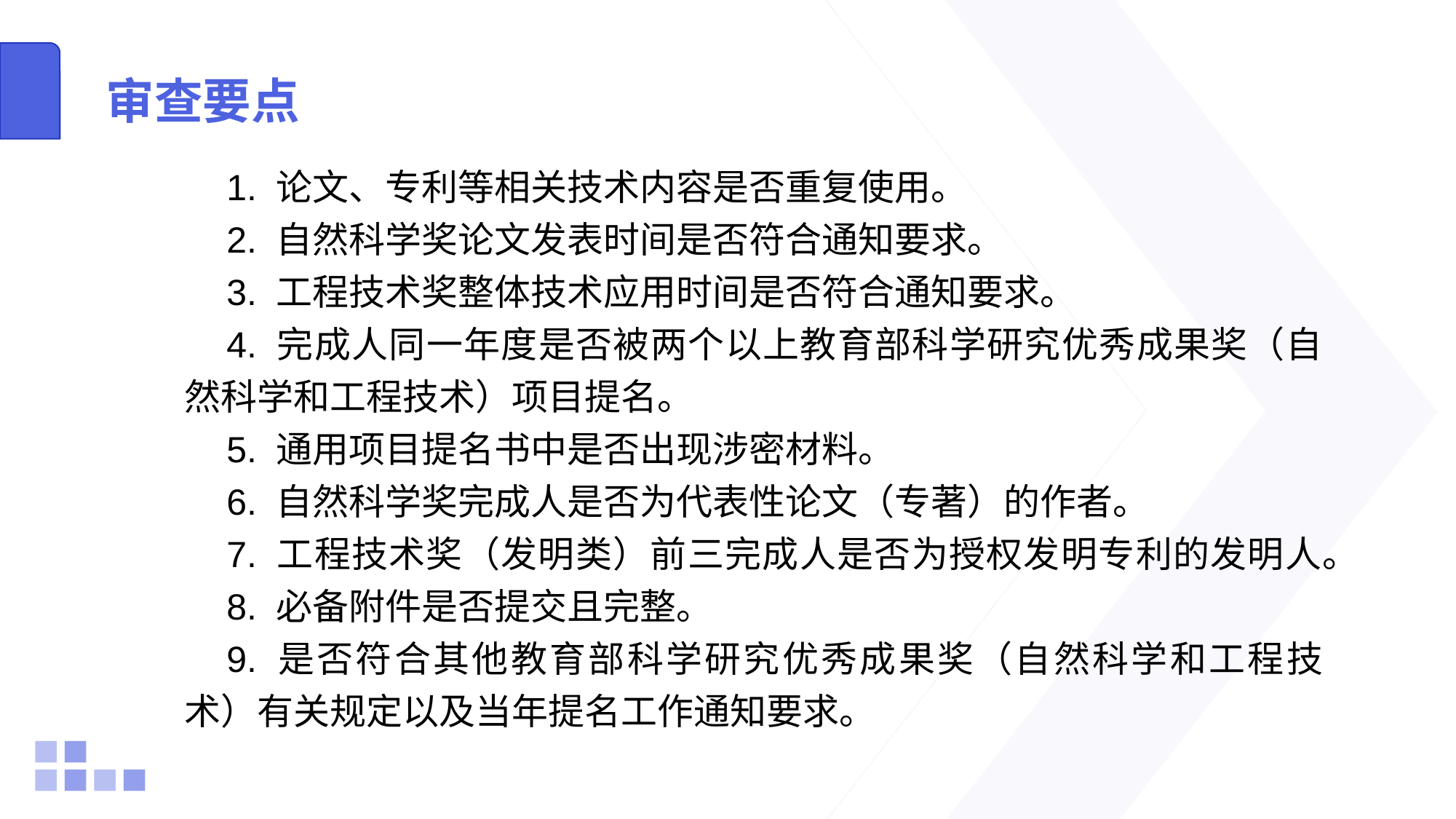

# 审查要点
1. 论文、专利等相关技术内容是否重复使用。
2. 自然科学奖论文发表时间是否符合通知要求。
3. 工程技术奖整体技术应用时间是否符合通知要求。
4. 完成人同一年度是否被两个以上教育部科学研究优秀成果奖（自然科学和工程技术）项目提名。
5. 通用项目提名书中是否出现涉密材料。
6. 自然科学奖完成人是否为代表性论文（专著）的作者。
7. 工程技术奖（发明类）前三完成人是否为授权发明专利的发明人。
8. 必备附件是否提交且完整。
9. 是否符合其他教育部科学研究优秀成果奖（自然科学和工程技术）有关规定以及当年提名工作通知要求。